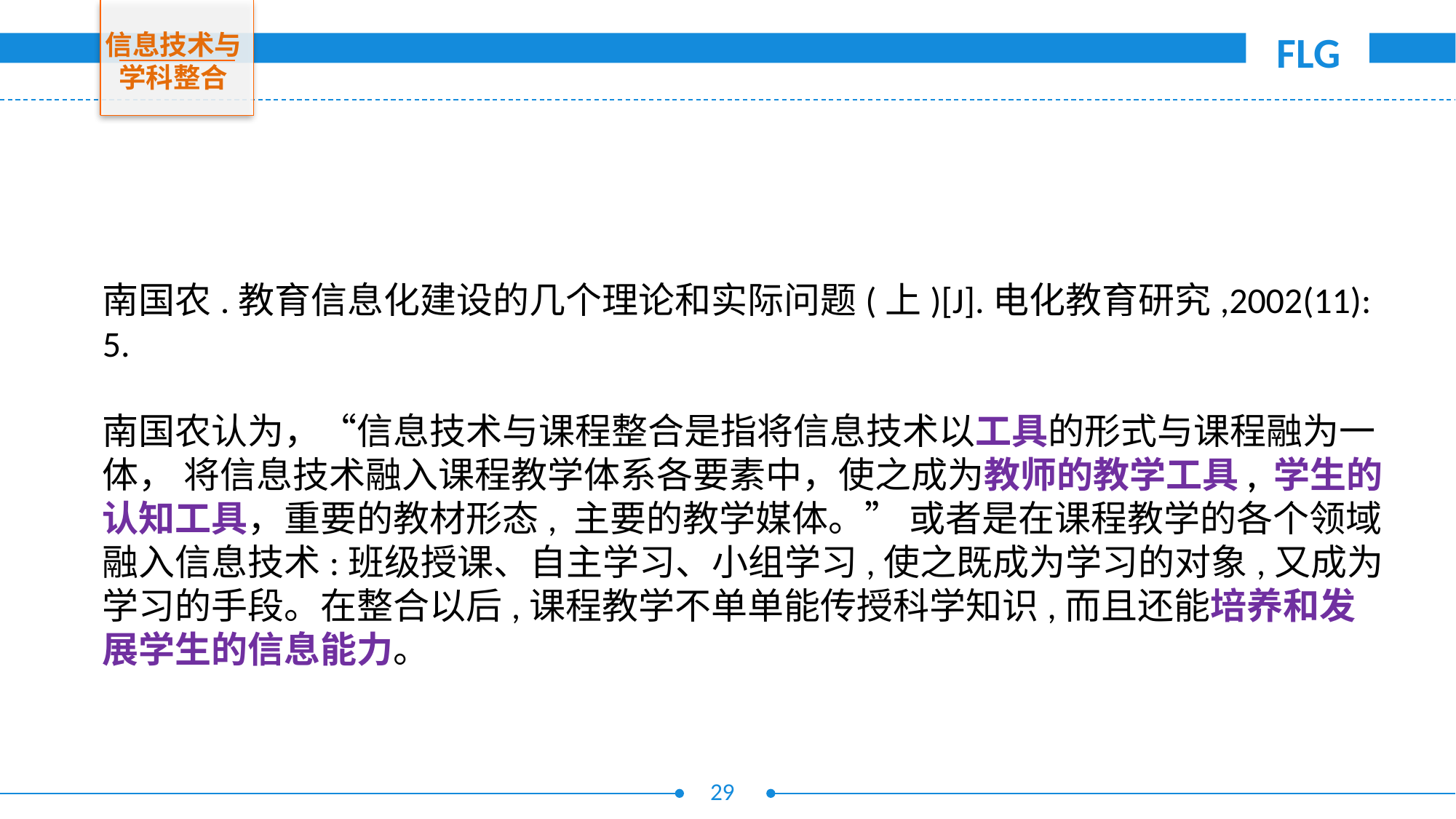

信息技术与学科整合
南国农.教育信息化建设的几个理论和实际问题(上)[J].电化教育研究,2002(11): 5.

南国农认为，“信息技术与课程整合是指将信息技术以工具的形式与课程融为一体， 将信息技术融入课程教学体系各要素中，使之成为教师的教学工具, 学生的认知工具，重要的教材形态, 主要的教学媒体。” 或者是在课程教学的各个领域融入信息技术:班级授课、自主学习、小组学习,使之既成为学习的对象,又成为学习的手段。在整合以后,课程教学不单单能传授科学知识,而且还能培养和发展学生的信息能力。